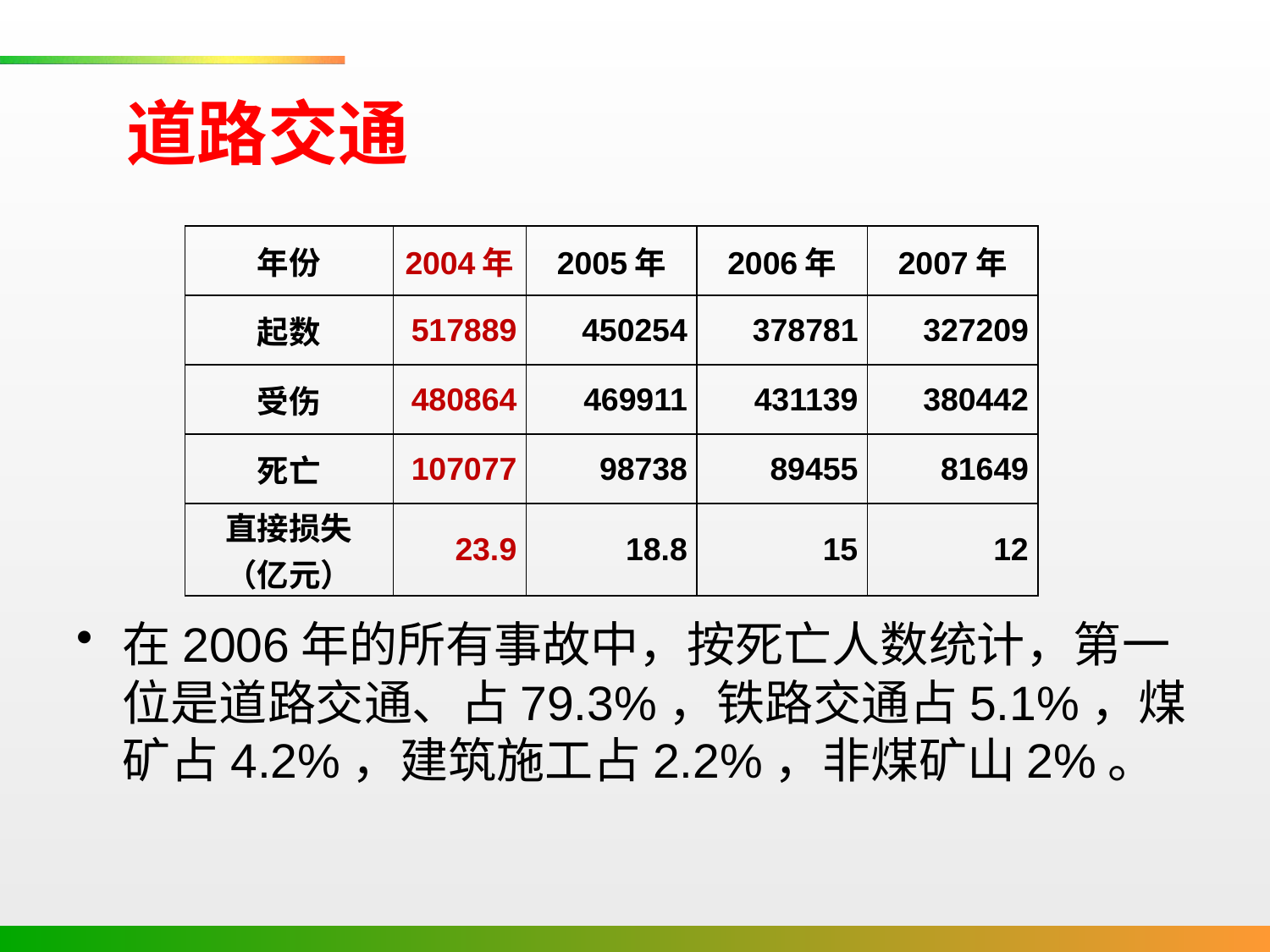

# 道路交通

在2006年的所有事故中，按死亡人数统计，第一位是道路交通、占79.3%，铁路交通占5.1%，煤矿占4.2%，建筑施工占2.2%，非煤矿山2%。
| 年份 | 2004年 | 2005年 | 2006年 | 2007年 |
| --- | --- | --- | --- | --- |
| 起数 | 517889 | 450254 | 378781 | 327209 |
| 受伤 | 480864 | 469911 | 431139 | 380442 |
| 死亡 | 107077 | 98738 | 89455 | 81649 |
| 直接损失（亿元） | 23.9 | 18.8 | 15 | 12 |